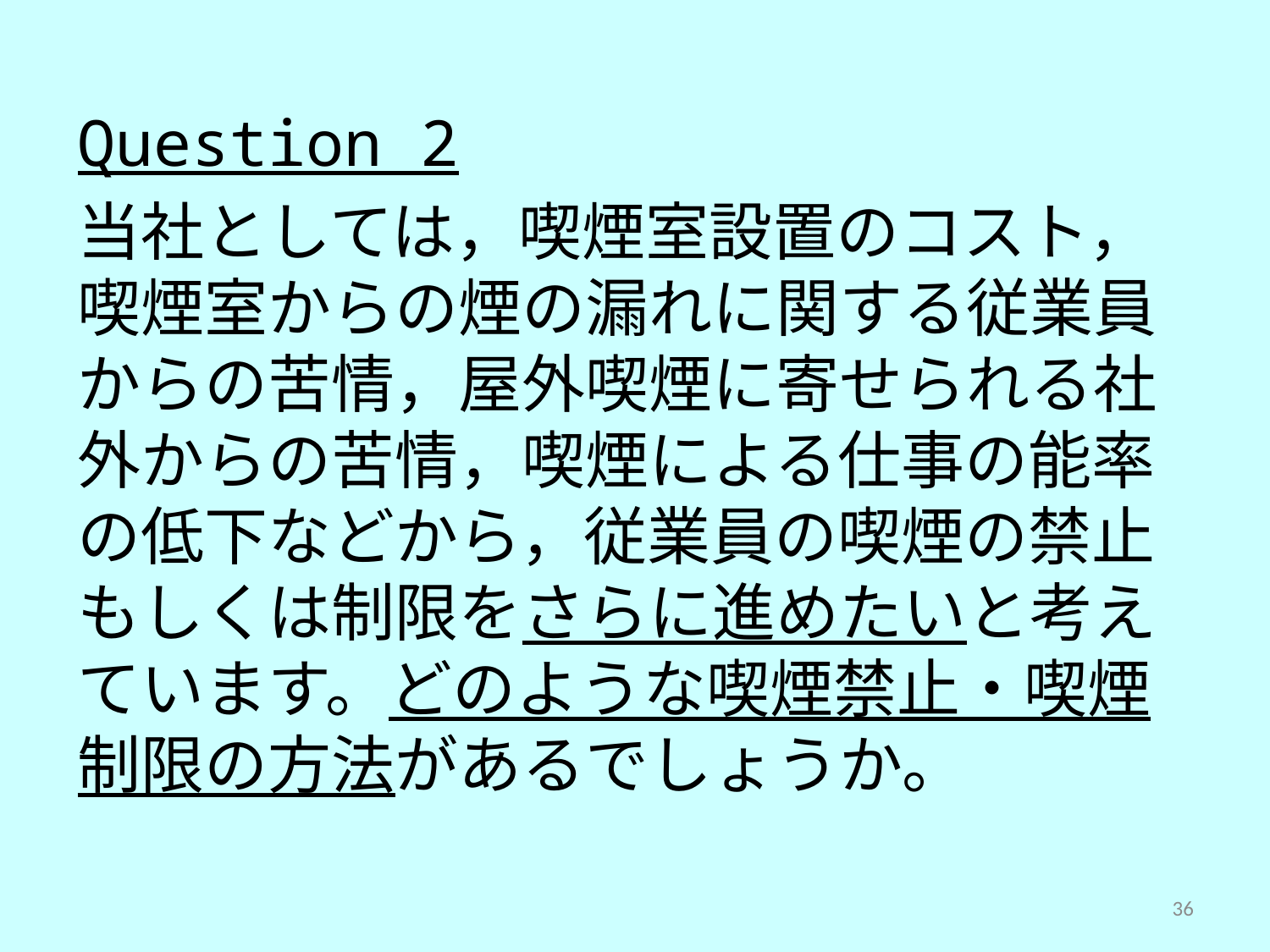

Question 2
当社としては，喫煙室設置のコスト，喫煙室からの煙の漏れに関する従業員からの苦情，屋外喫煙に寄せられる社外からの苦情，喫煙による仕事の能率の低下などから，従業員の喫煙の禁止もしくは制限をさらに進めたいと考えています。どのような喫煙禁止・喫煙制限の方法があるでしょうか。
36